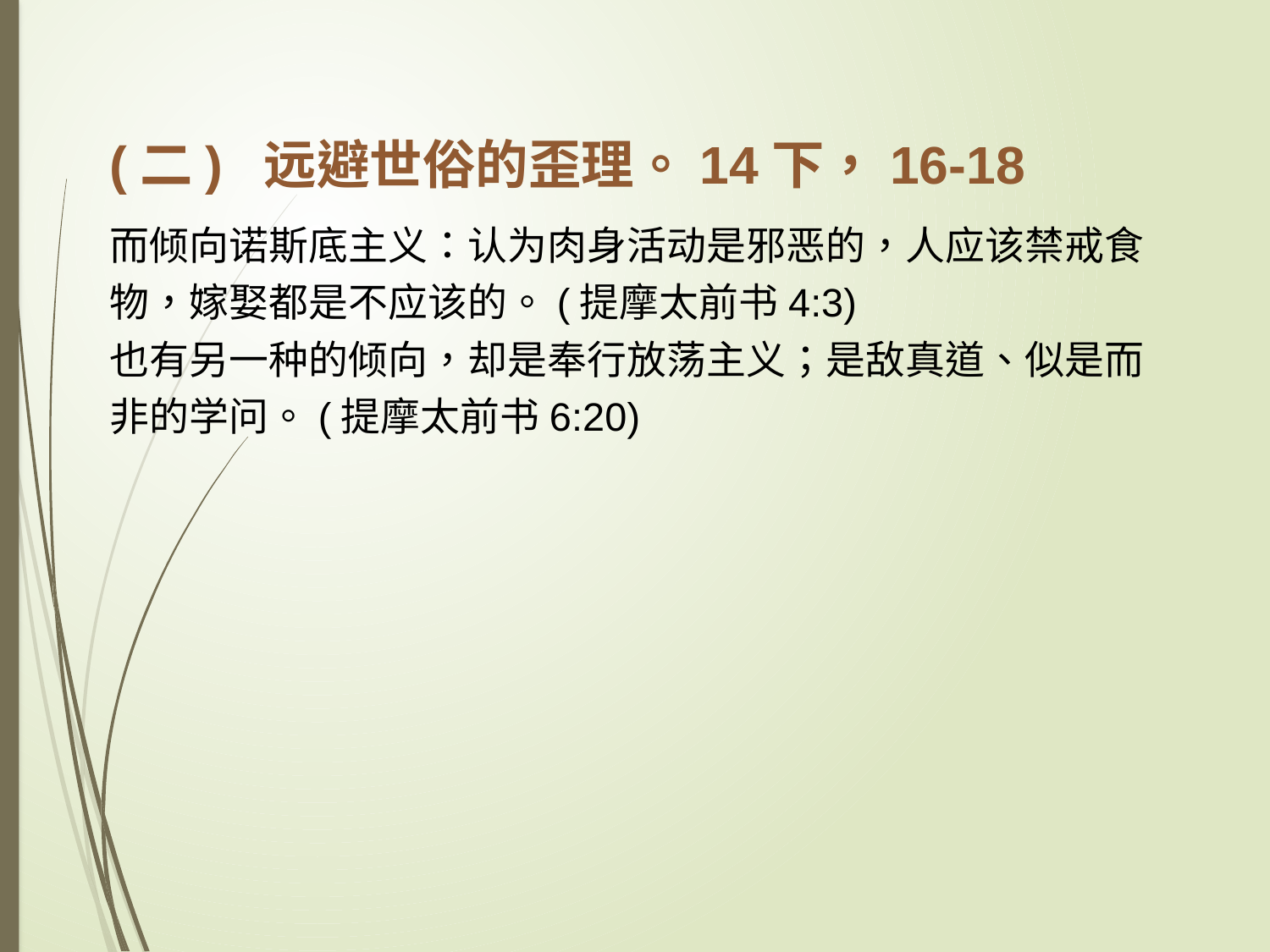

(二)	 远避世俗的歪理。14下，16-18
而倾向诺斯底主义：认为肉身活动是邪恶的，人应该禁戒食物，嫁娶都是不应该的。(提摩太前书4:3)
也有另一种的倾向，却是奉行放荡主义；是敌真道、似是而非的学问。(提摩太前书6:20)